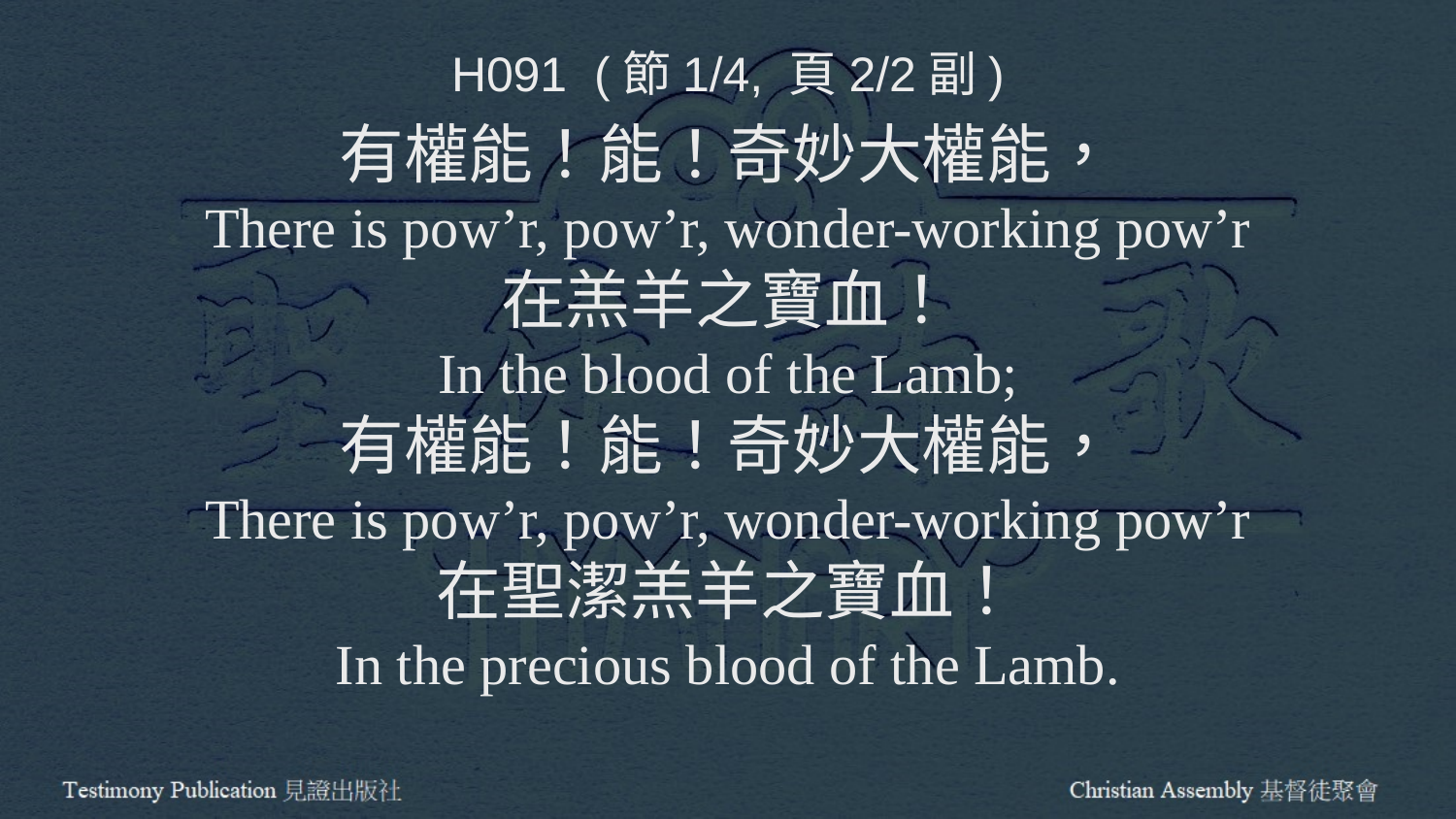

H091  (節1/4, 頁2/2副)
有權能！能！奇妙大權能，
There is pow’r, pow’r, wonder-working pow’r
在羔羊之寶血！
In the blood of the Lamb;
有權能！能！奇妙大權能，
There is pow’r, pow’r, wonder-working pow’r
在聖潔羔羊之寶血！
In the precious blood of the Lamb.